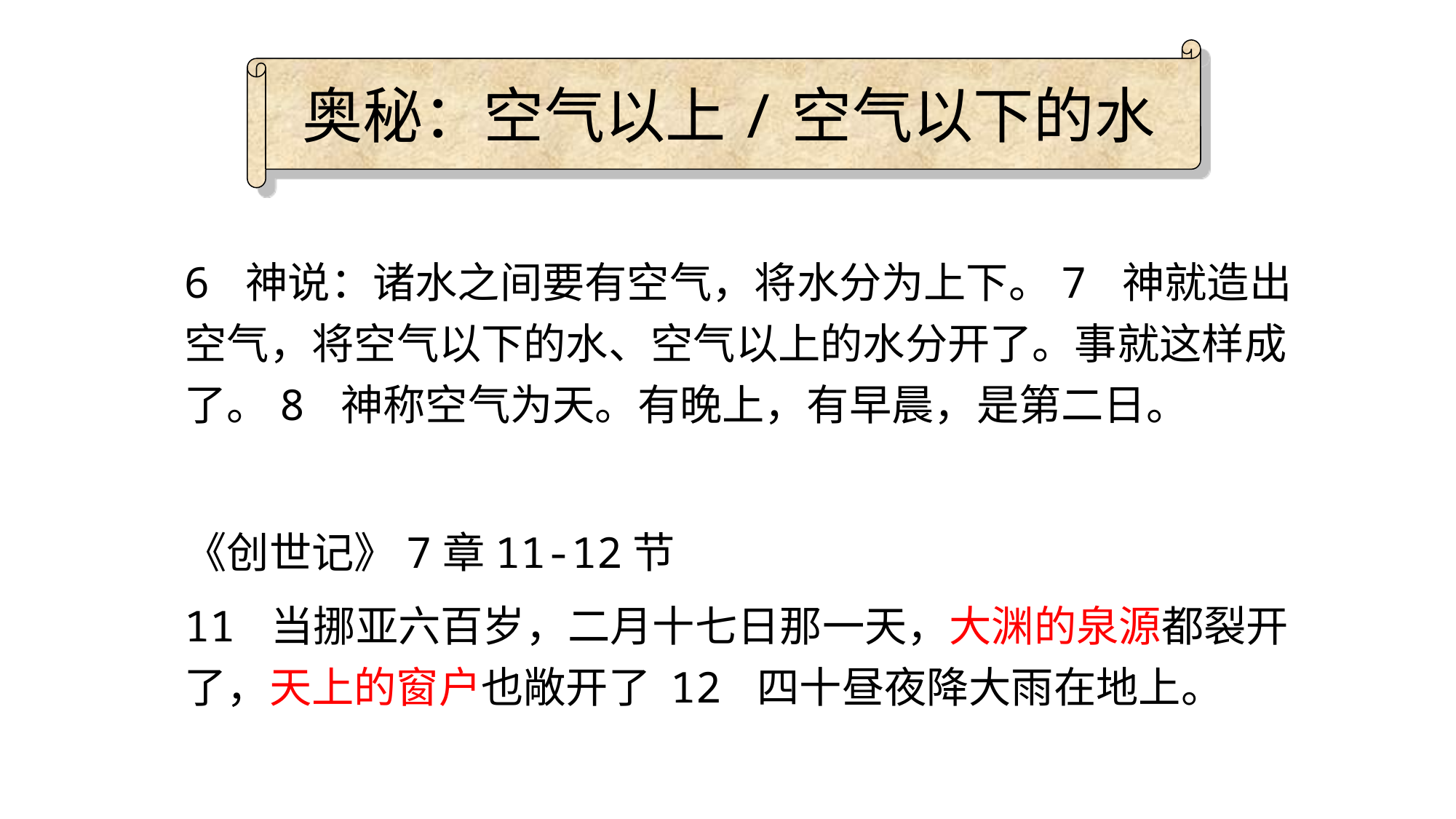

奥秘：空气以上/空气以下的水
6 神说：诸水之间要有空气，将水分为上下。7 神就造出空气，将空气以下的水、空气以上的水分开了。事就这样成了。8 神称空气为天。有晚上，有早晨，是第二日。

《创世记》7章11-12节
11 当挪亚六百岁，二月十七日那一天，大渊的泉源都裂开了，天上的窗户也敞开了 12 四十昼夜降大雨在地上。